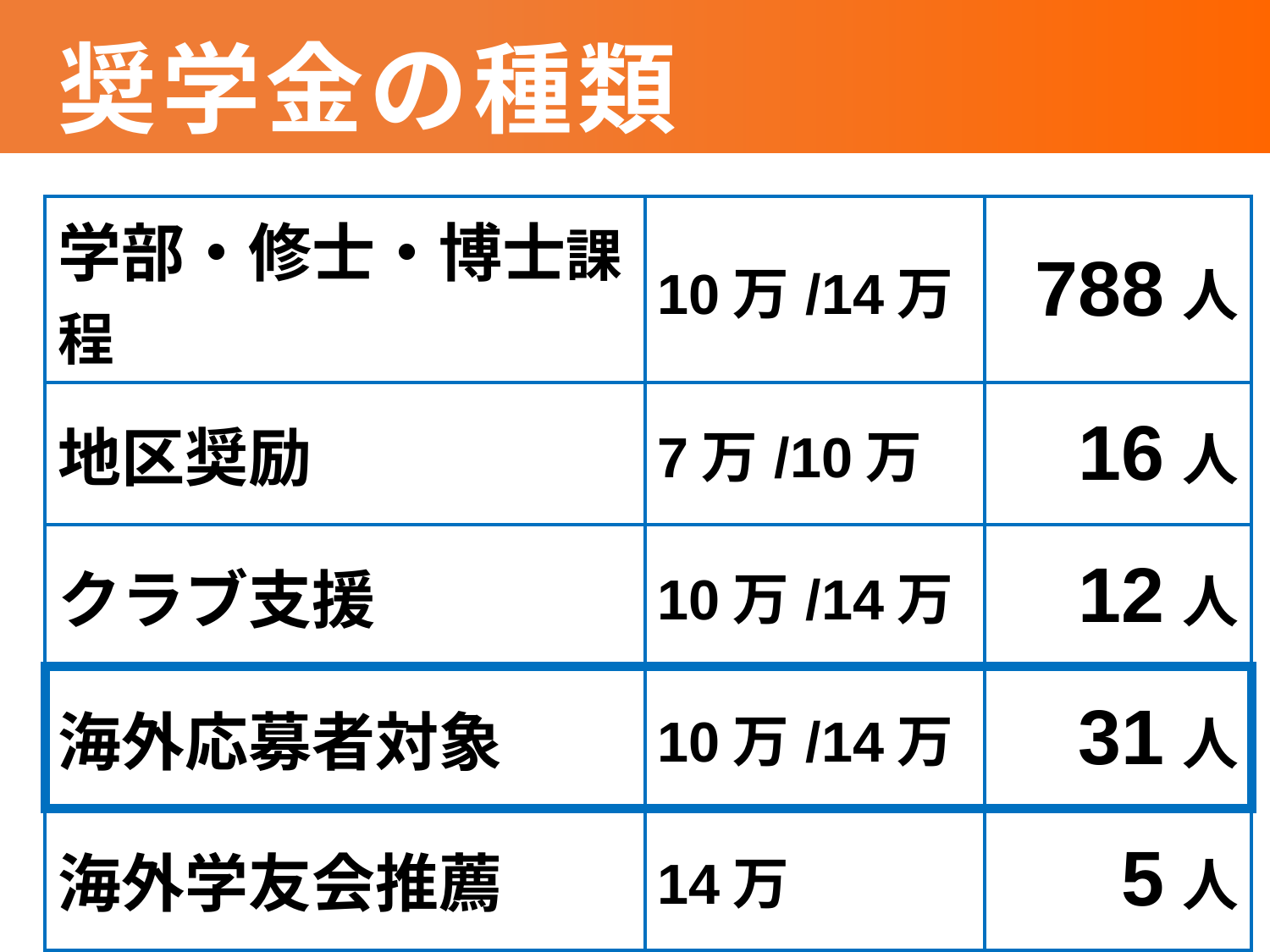

# 奨学金の種類
| 学部・修士・博士課程 | 10万/14万 | 788人 |
| --- | --- | --- |
| 地区奨励 | 7万/10万 | 16人 |
| クラブ支援 | 10万/14万 | 12人 |
| 海外応募者対象 | 10万/14万 | 31人 |
| 海外学友会推薦 | 14万 | 5人 |